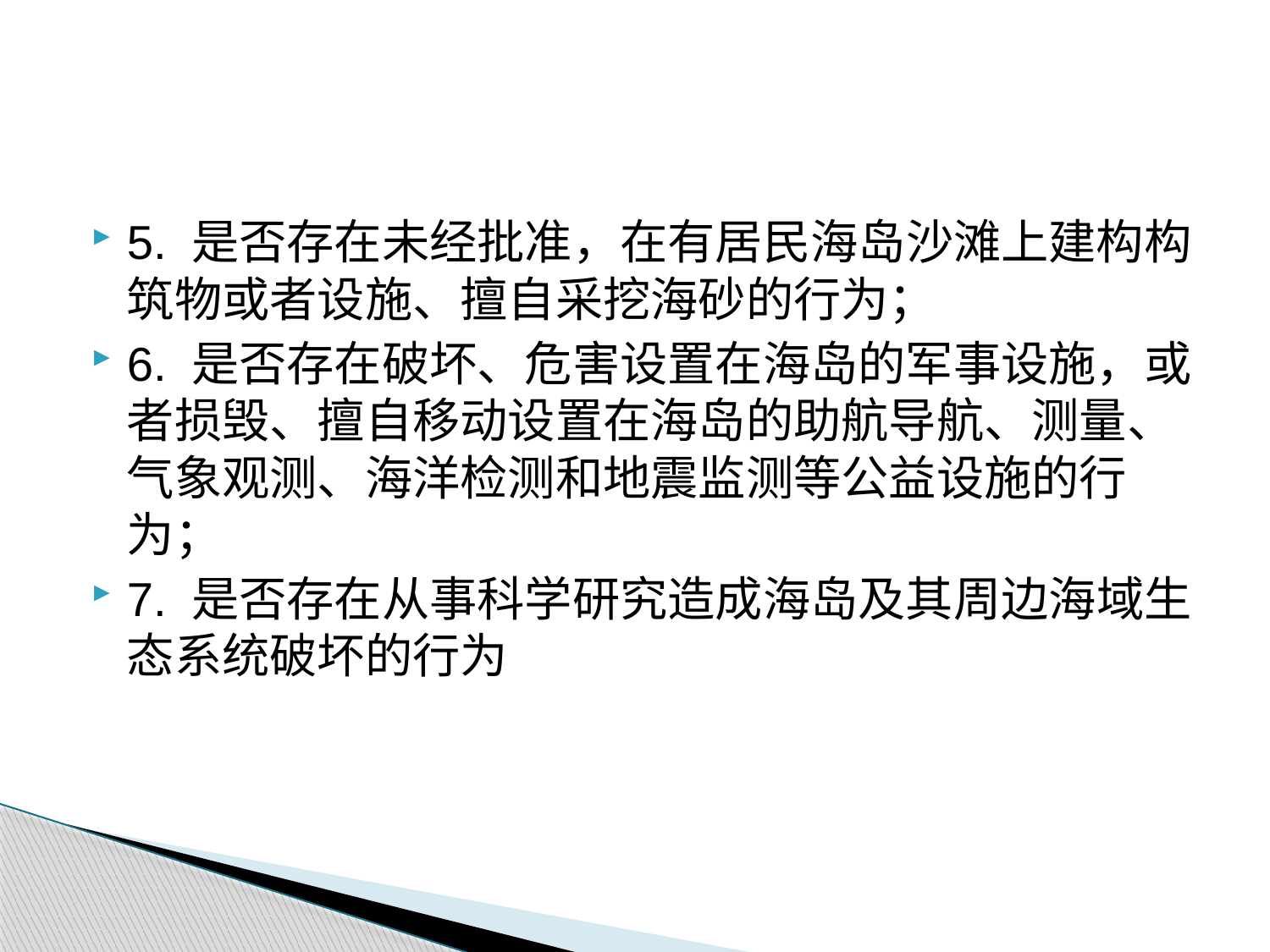

#
5. 是否存在未经批准，在有居民海岛沙滩上建构构筑物或者设施、擅自采挖海砂的行为；
6. 是否存在破坏、危害设置在海岛的军事设施，或者损毁、擅自移动设置在海岛的助航导航、测量、气象观测、海洋检测和地震监测等公益设施的行为；
7. 是否存在从事科学研究造成海岛及其周边海域生态系统破坏的行为